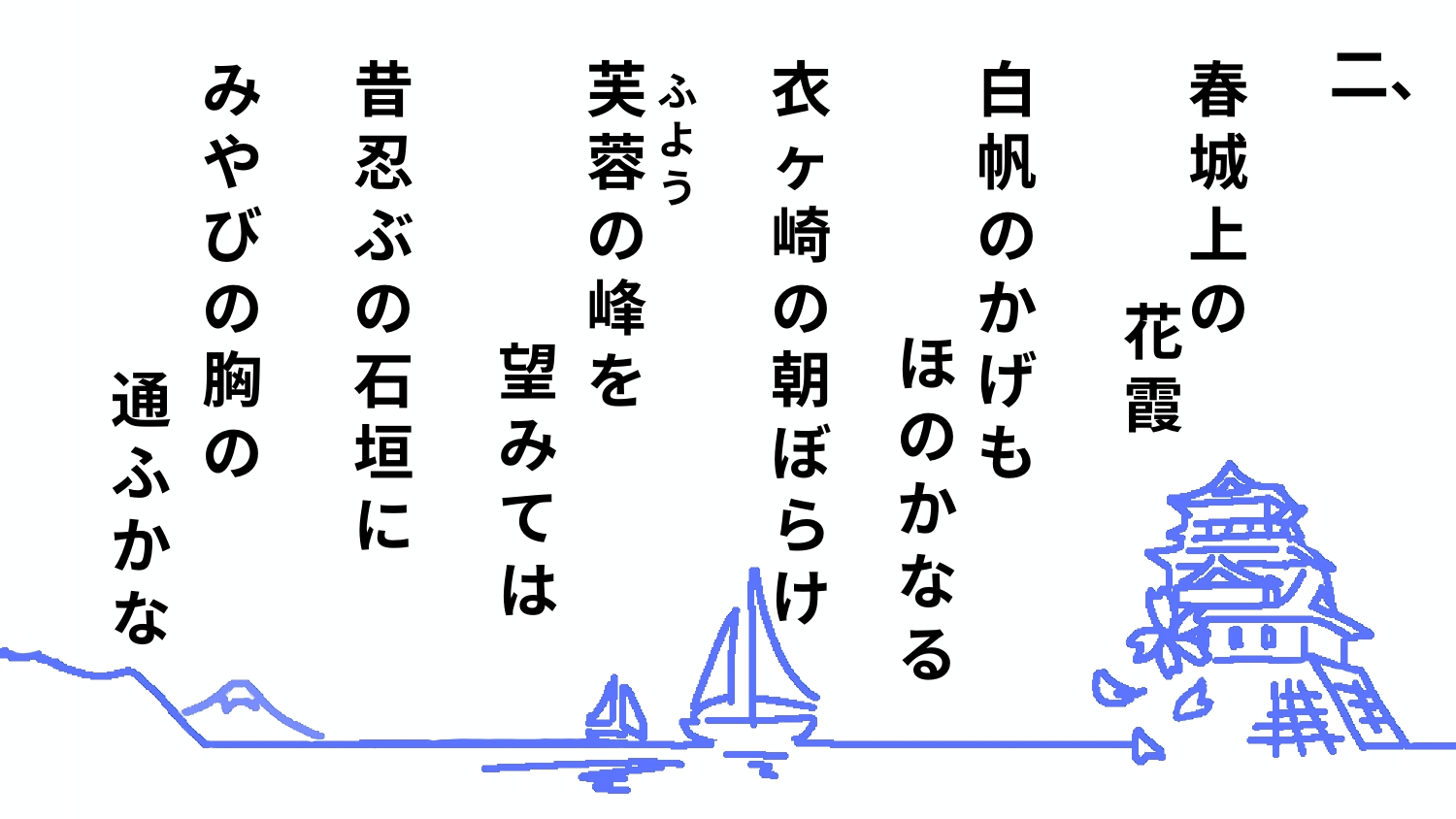

二、

みやびの胸の
昔忍
ぶの石垣に
芙蓉の峰を
衣ヶ崎の朝ぼらけ
白帆のかげも
春城上の
ふよう
花霞

ほのかなる
望みては
通ふかな